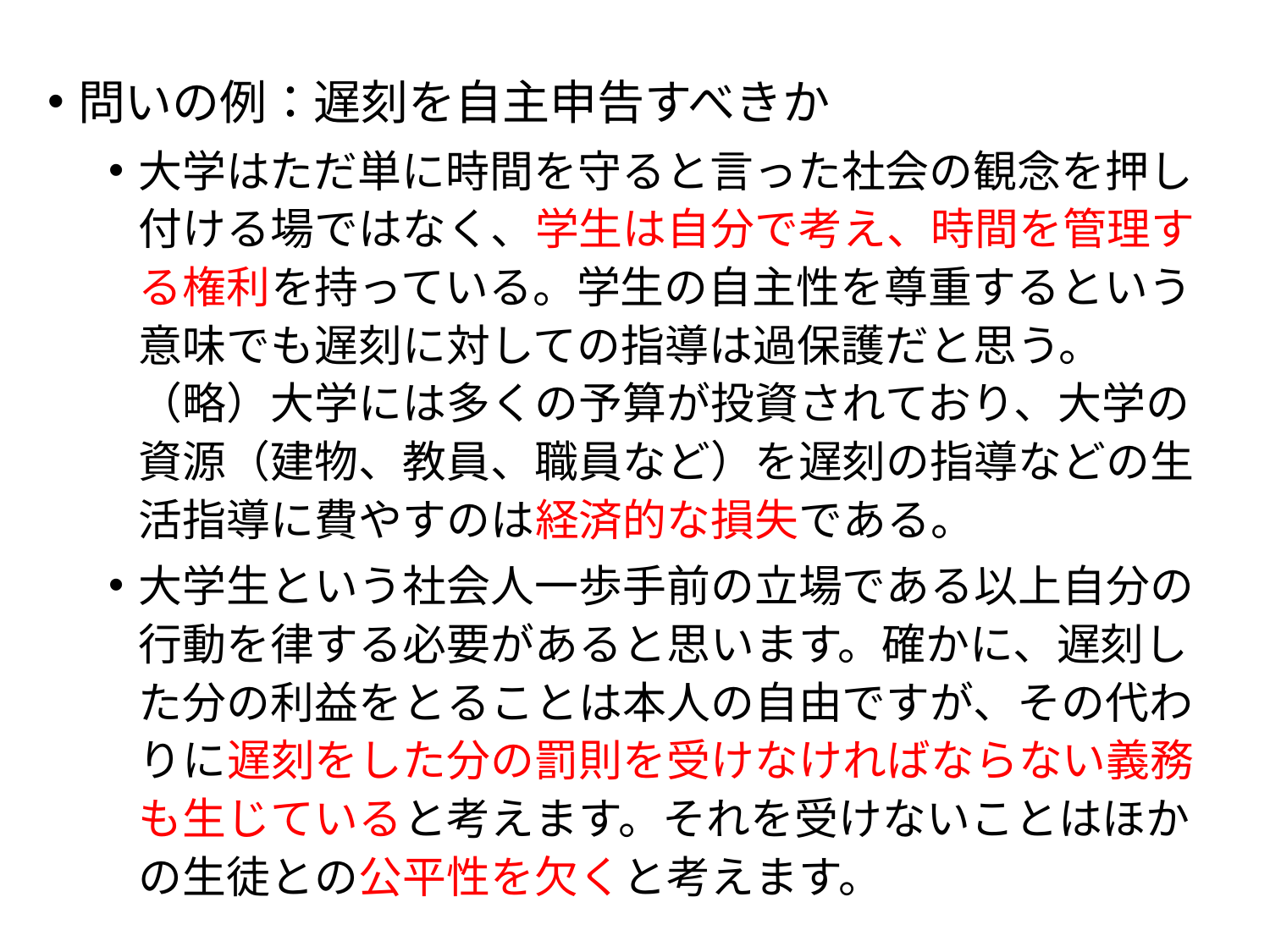

問いの例：遅刻を自主申告すべきか
大学はただ単に時間を守ると言った社会の観念を押し付ける場ではなく、学生は自分で考え、時間を管理する権利を持っている。学生の自主性を尊重するという意味でも遅刻に対しての指導は過保護だと思う。（略）大学には多くの予算が投資されており、大学の資源（建物、教員、職員など）を遅刻の指導などの生活指導に費やすのは経済的な損失である。
大学生という社会人一歩手前の立場である以上自分の行動を律する必要があると思います。確かに、遅刻した分の利益をとることは本人の自由ですが、その代わりに遅刻をした分の罰則を受けなければならない義務も生じていると考えます。それを受けないことはほかの生徒との公平性を欠くと考えます。